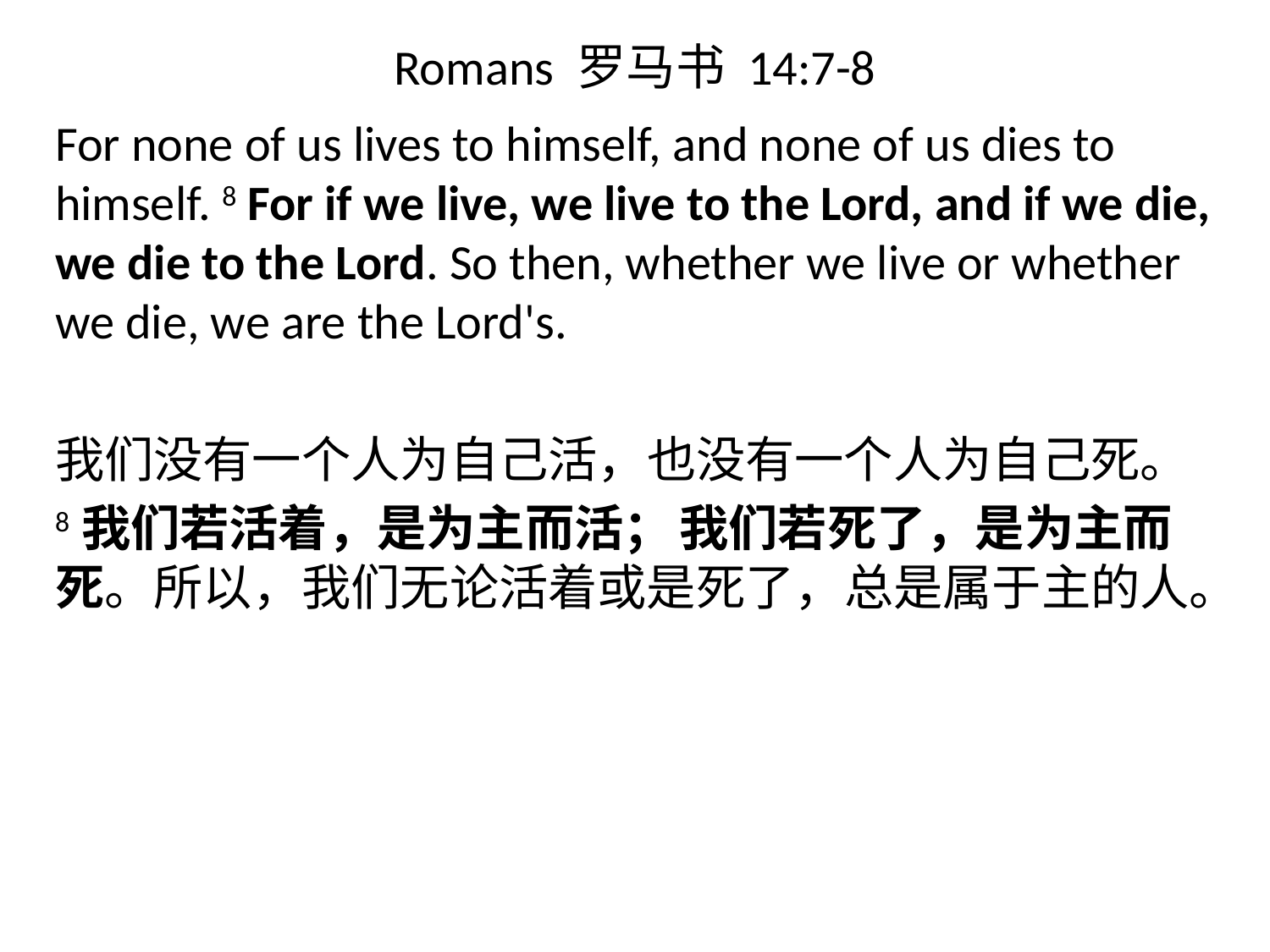

# Romans 罗马书 14:7-8
For none of us lives to himself, and none of us dies to himself. 8 For if we live, we live to the Lord, and if we die, we die to the Lord. So then, whether we live or whether we die, we are the Lord's.

我们没有一个人为自己活，也没有一个人为自己死。
8我们若活着，是为主而活； 我们若死了，是为主而死。所以，我们无论活着或是死了，总是属于主的人。